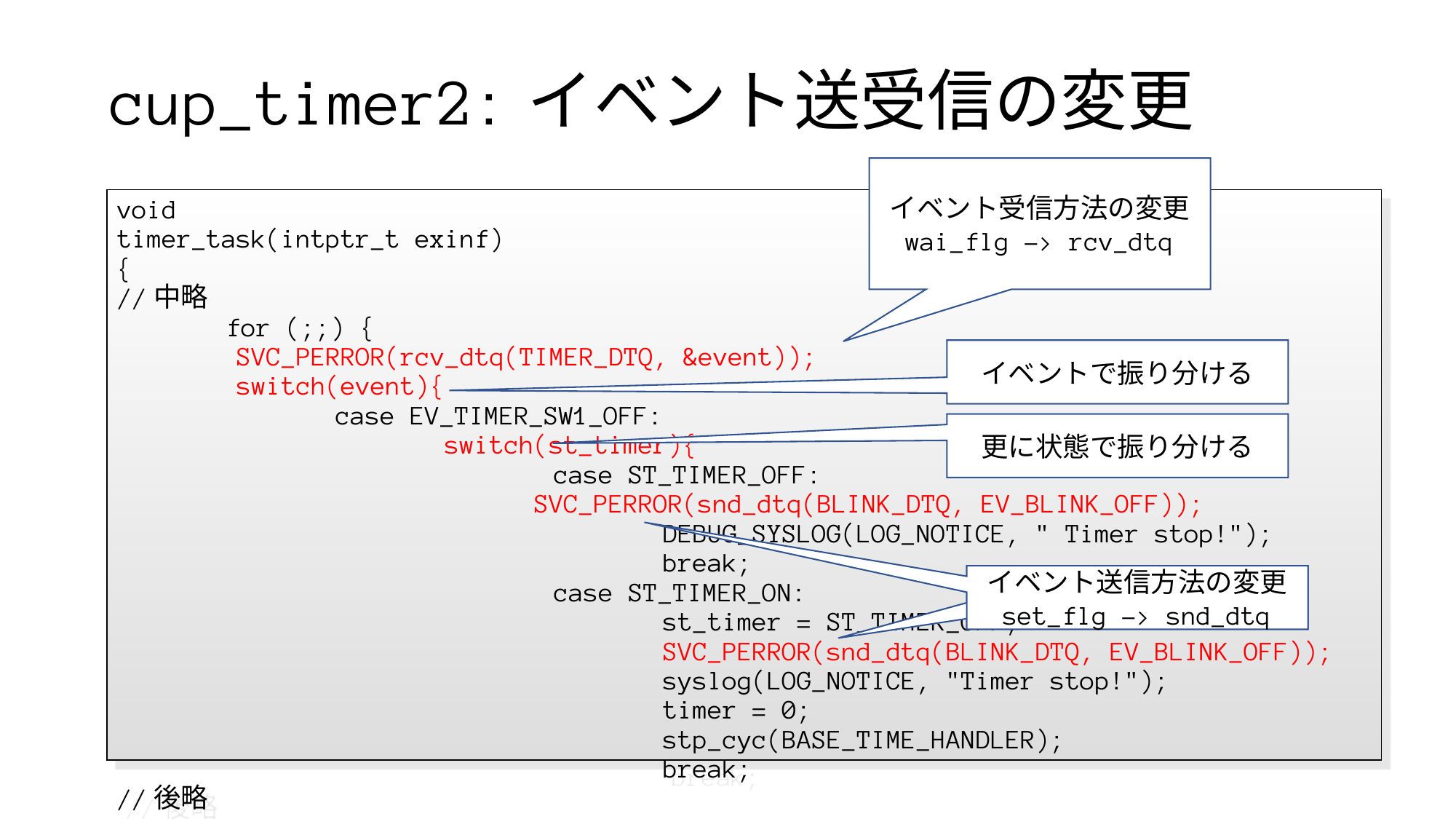

# cup_timer2:イベント送受信の変更
イベント受信方法の変更
wai_flg -> rcv_dtq
void
timer_task(intptr_t exinf)
{
//中略
	for (;;) {
        SVC_PERROR(rcv_dtq(TIMER_DTQ, &event));
        switch(event){
        	case EV_TIMER_SW1_OFF:
        		switch(st_timer){
        			case ST_TIMER_OFF:
        		      SVC_PERROR(snd_dtq(BLINK_DTQ, EV_BLINK_OFF));
        				DEBUG_SYSLOG(LOG_NOTICE, " Timer stop!");
        				break;
        			case ST_TIMER_ON:
        				st_timer = ST_TIMER_OFF;
        				SVC_PERROR(snd_dtq(BLINK_DTQ, EV_BLINK_OFF));
        				syslog(LOG_NOTICE, "Timer stop!");
        				timer = 0;
        				stp_cyc(BASE_TIME_HANDLER);
        				break;
//後略
イベントで振り分ける
更に状態で振り分ける
イベント送信方法の変更
set_flg -> snd_dtq
イベント送信方法の変更
set_flg -> snd_dtq